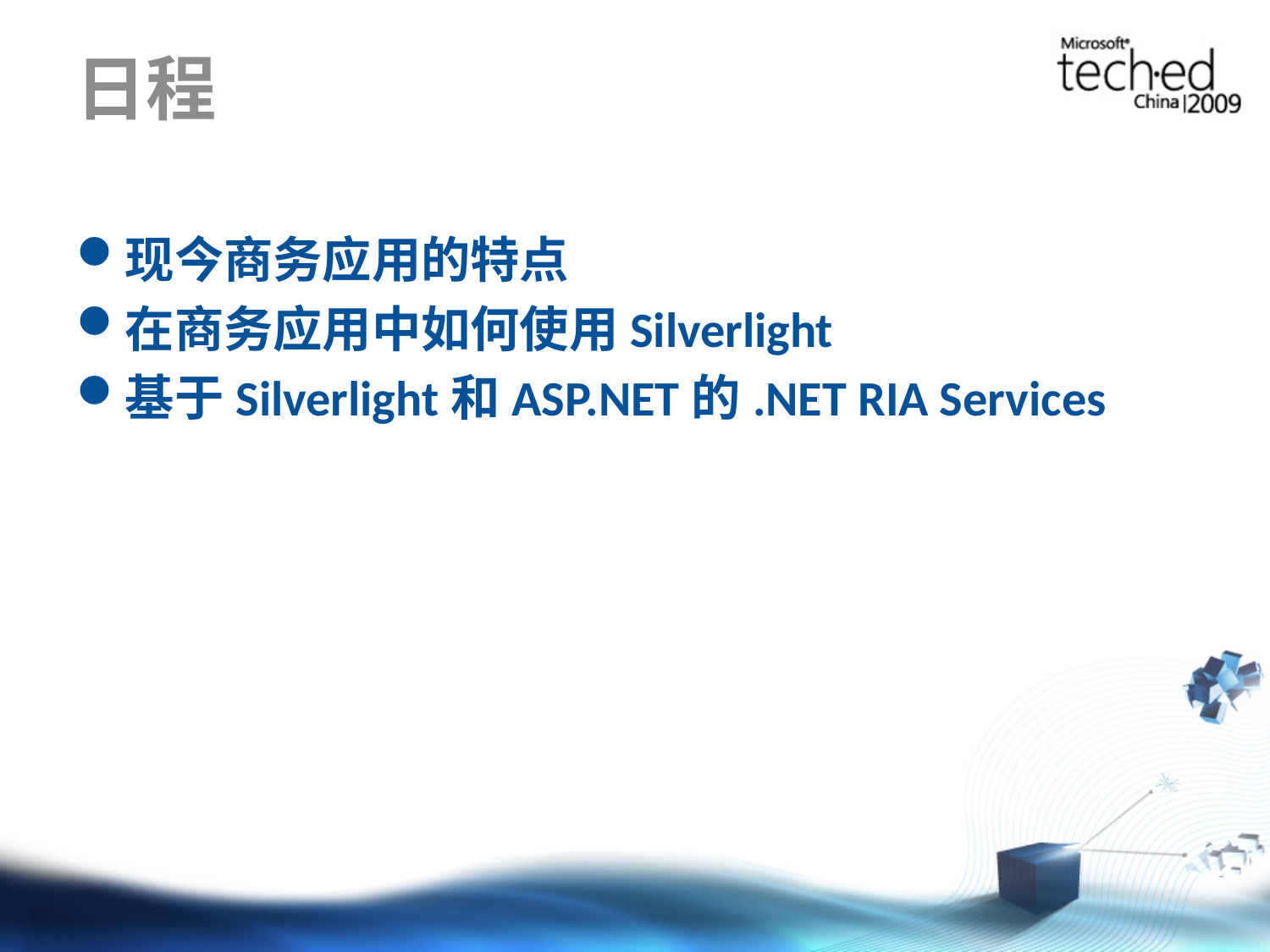

# 日程
现今商务应用的特点
在商务应用中如何使用Silverlight
基于Silverlight和ASP.NET的.NET RIA Services